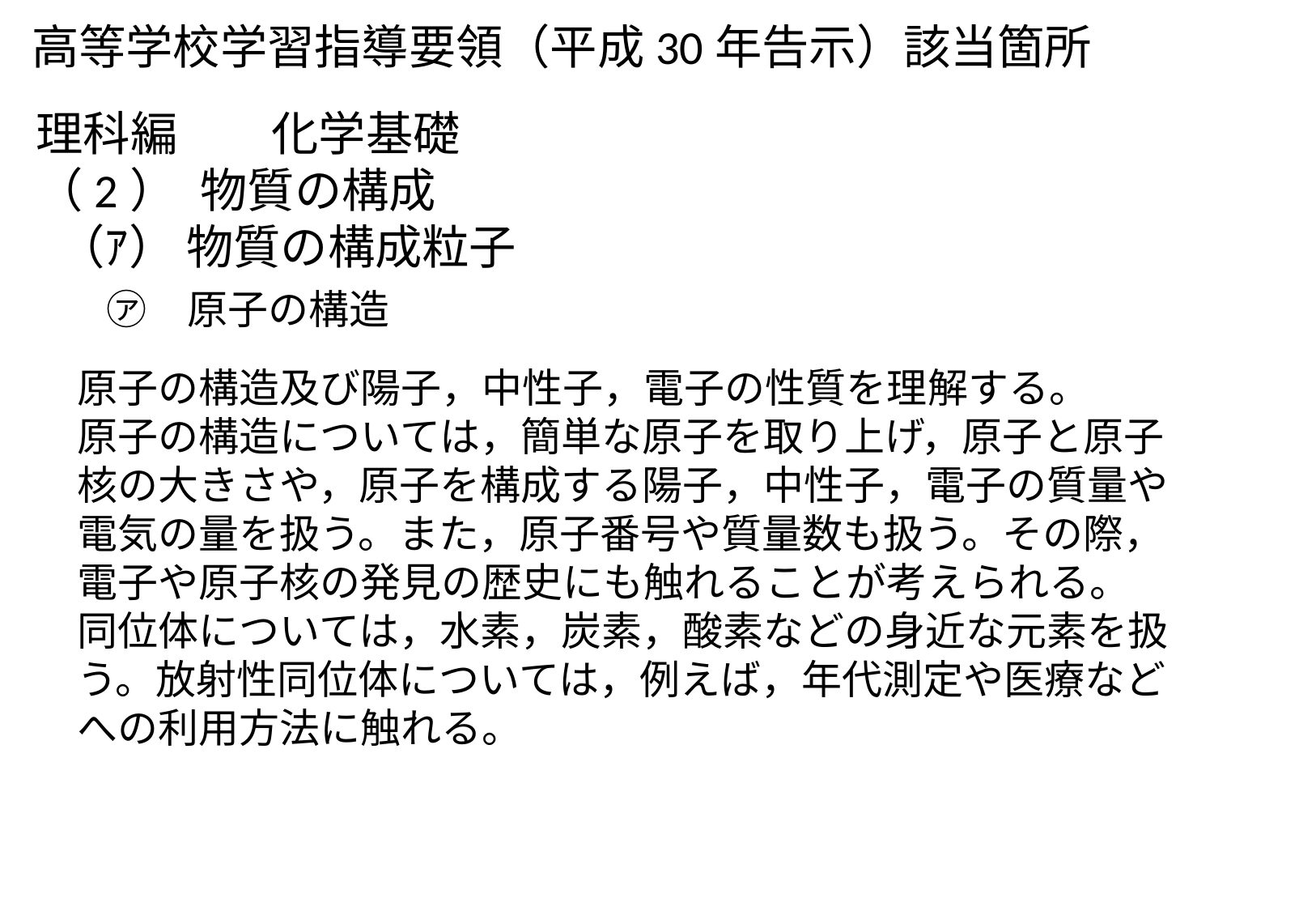

高等学校学習指導要領（平成30年告示）該当箇所
理科編　　化学基礎
（2） 物質の構成
 （ｱ） 物質の構成粒子

　㋐　原子の構造
原子の構造及び陽子，中性子，電子の性質を理解する。
原子の構造については，簡単な原子を取り上げ，原子と原子核の大きさや，原子を構成する陽子，中性子，電子の質量や電気の量を扱う。また，原子番号や質量数も扱う。その際，電子や原子核の発見の歴史にも触れることが考えられる。　同位体については，水素，炭素，酸素などの身近な元素を扱う。放射性同位体については，例えば，年代測定や医療などへの利用方法に触れる。